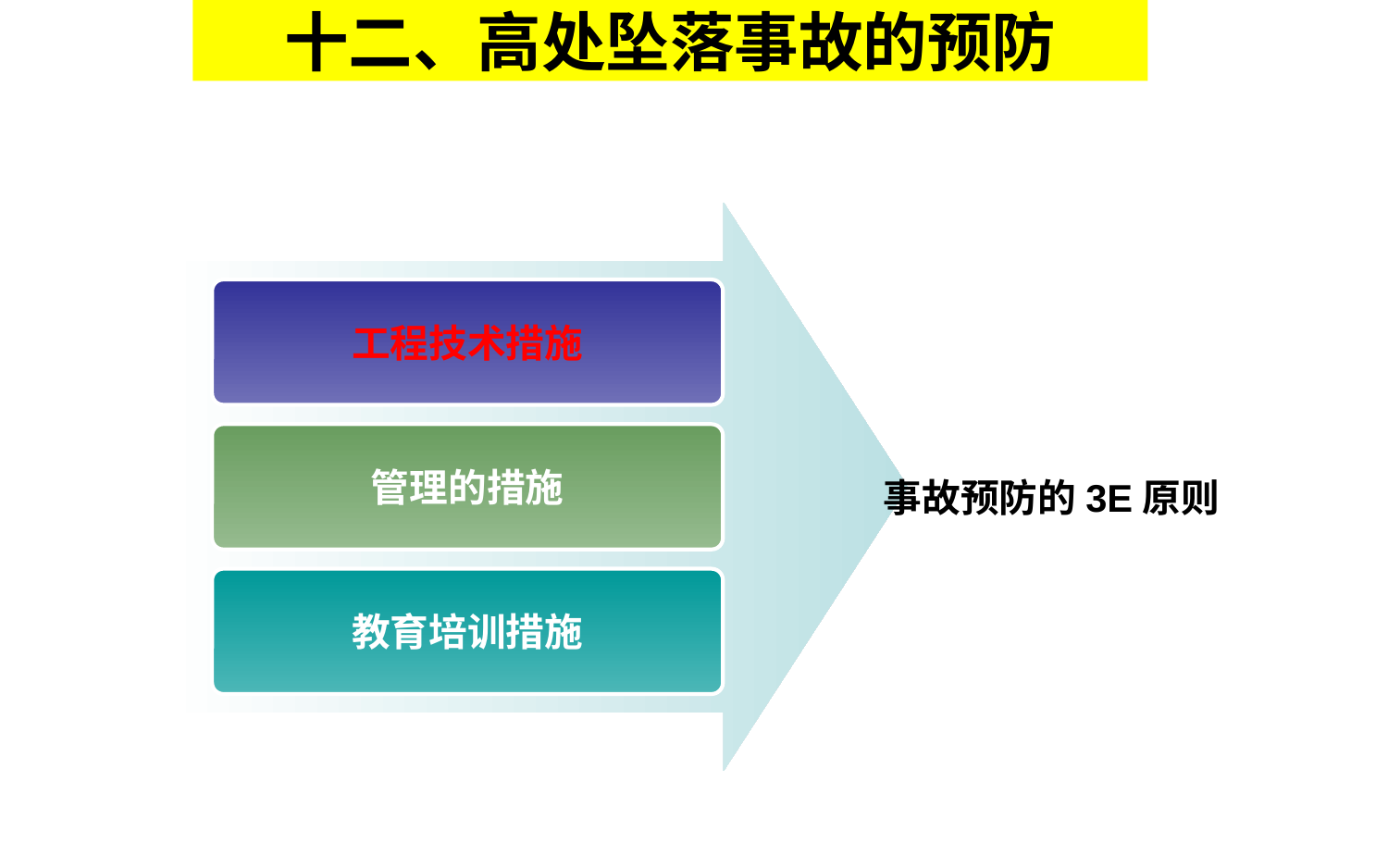

十二、高处坠落事故的预防

工程技术措施
事故预防的3E原则
管理的措施
教育培训措施